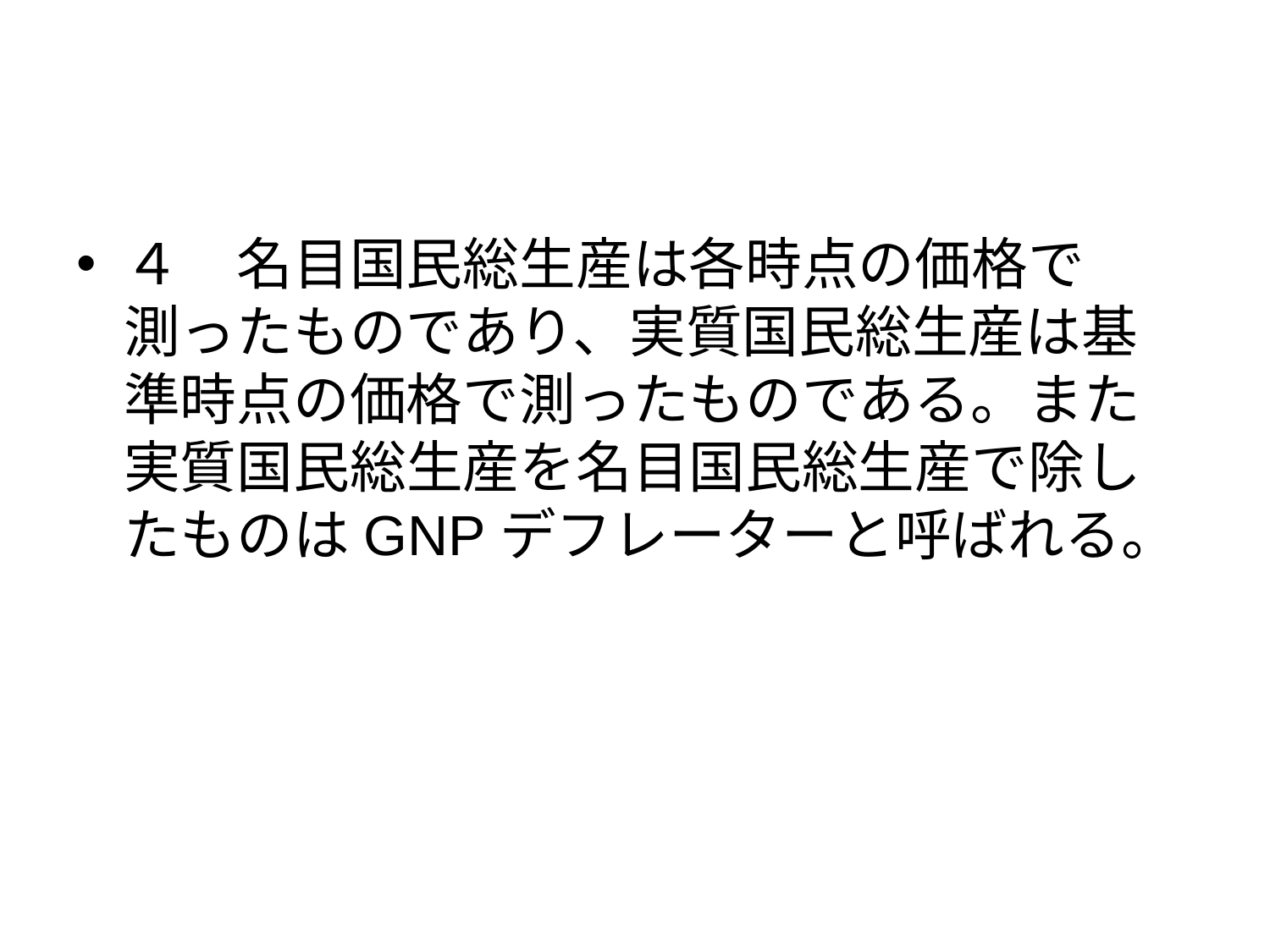

#
４　名目国民総生産は各時点の価格で測ったものであり、実質国民総生産は基準時点の価格で測ったものである。また実質国民総生産を名目国民総生産で除したものはGNPデフレーターと呼ばれる。